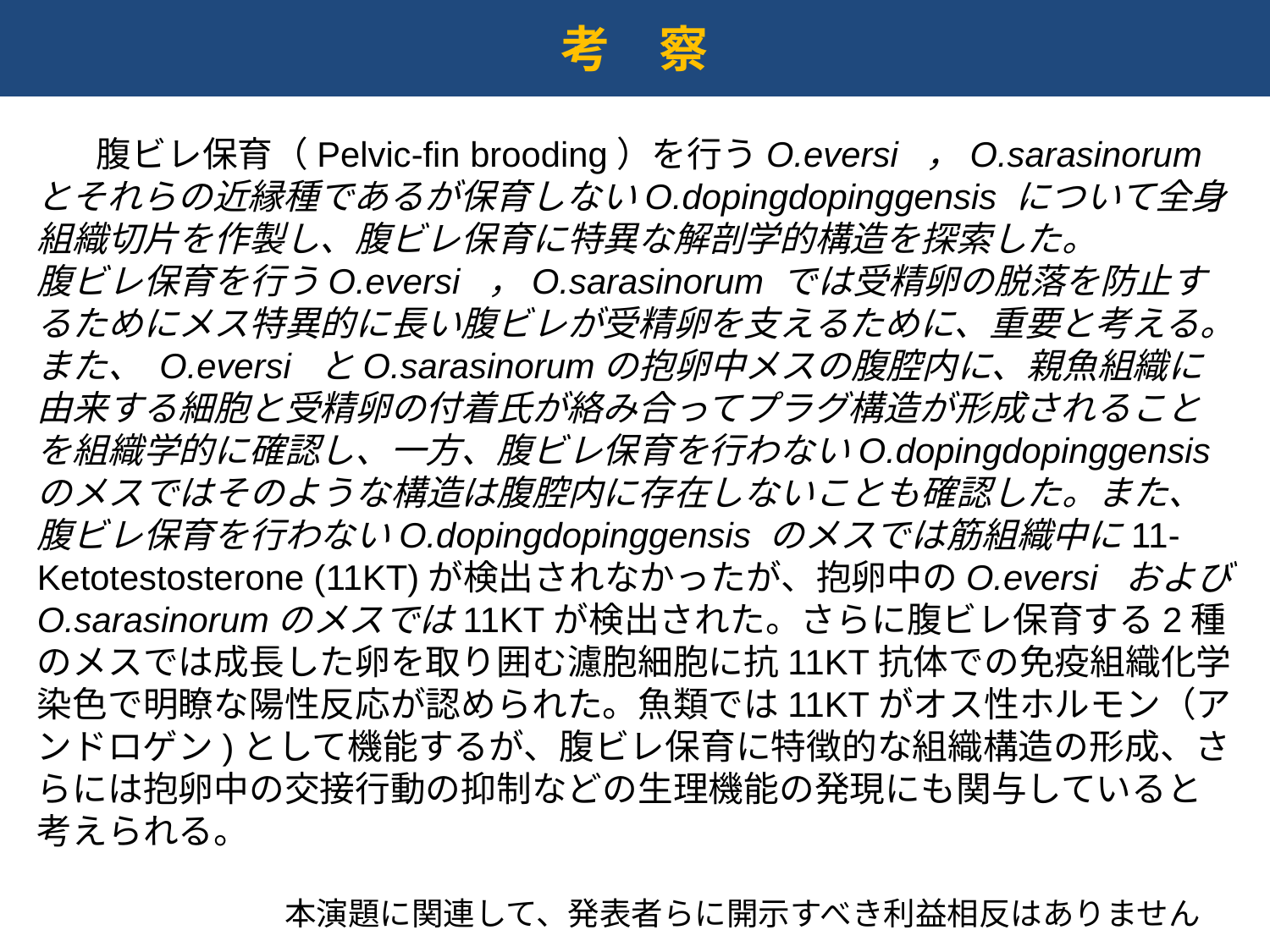

考　察
  　腹ビレ保育（Pelvic-fin brooding）を行うO.eversi  ，O.sarasinorum とそれらの近縁種であるが保育しないO.dopingdopinggensis について全身組織切片を作製し、腹ビレ保育に特異な解剖学的構造を探索した。
腹ビレ保育を行うO.eversi  ，O.sarasinorum では受精卵の脱落を防止するためにメス特異的に長い腹ビレが受精卵を支えるために、重要と考える。また、 O.eversi  とO.sarasinorumの抱卵中メスの腹腔内に、親魚組織に由来する細胞と受精卵の付着氏が絡み合ってプラグ構造が形成されることを組織学的に確認し、一方、腹ビレ保育を行わないO.dopingdopinggensisのメスではそのような構造は腹腔内に存在しないことも確認した。また、腹ビレ保育を行わないO.dopingdopinggensis のメスでは筋組織中に11-Ketotestosterone (11KT)が検出されなかったが、抱卵中のO.eversi  およびO.sarasinorumのメスでは11KTが検出された。さらに腹ビレ保育する2種のメスでは成長した卵を取り囲む濾胞細胞に抗11KT抗体での免疫組織化学染色で明瞭な陽性反応が認められた。魚類では11KTがオス性ホルモン（アンドロゲン)として機能するが、腹ビレ保育に特徴的な組織構造の形成、さらには抱卵中の交接行動の抑制などの生理機能の発現にも関与していると考えられる。

　　　　　　　　　　本演題に関連して、発表者らに開示すべき利益相反はありません